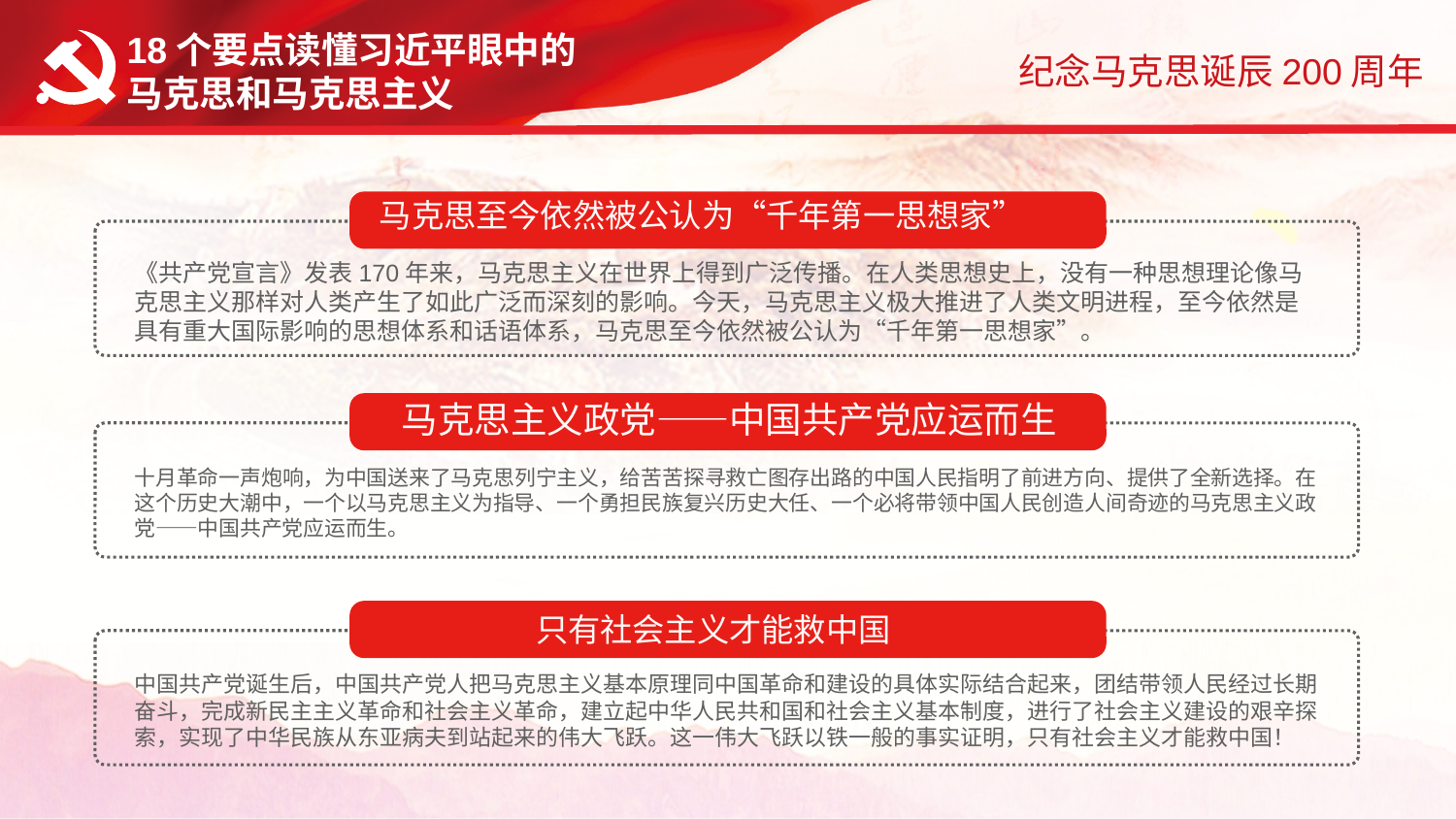

18个要点读懂习近平眼中的
马克思和马克思主义
马克思至今依然被公认为“千年第一思想家”

《共产党宣言》发表170年来，马克思主义在世界上得到广泛传播。在人类思想史上，没有一种思想理论像马克思主义那样对人类产生了如此广泛而深刻的影响。今天，马克思主义极大推进了人类文明进程，至今依然是具有重大国际影响的思想体系和话语体系，马克思至今依然被公认为“千年第一思想家”。
马克思主义政党——中国共产党应运而生

十月革命一声炮响，为中国送来了马克思列宁主义，给苦苦探寻救亡图存出路的中国人民指明了前进方向、提供了全新选择。在这个历史大潮中，一个以马克思主义为指导、一个勇担民族复兴历史大任、一个必将带领中国人民创造人间奇迹的马克思主义政党——中国共产党应运而生。

只有社会主义才能救中国

中国共产党诞生后，中国共产党人把马克思主义基本原理同中国革命和建设的具体实际结合起来，团结带领人民经过长期奋斗，完成新民主主义革命和社会主义革命，建立起中华人民共和国和社会主义基本制度，进行了社会主义建设的艰辛探索，实现了中华民族从东亚病夫到站起来的伟大飞跃。这一伟大飞跃以铁一般的事实证明，只有社会主义才能救中国！
字符延长可删除